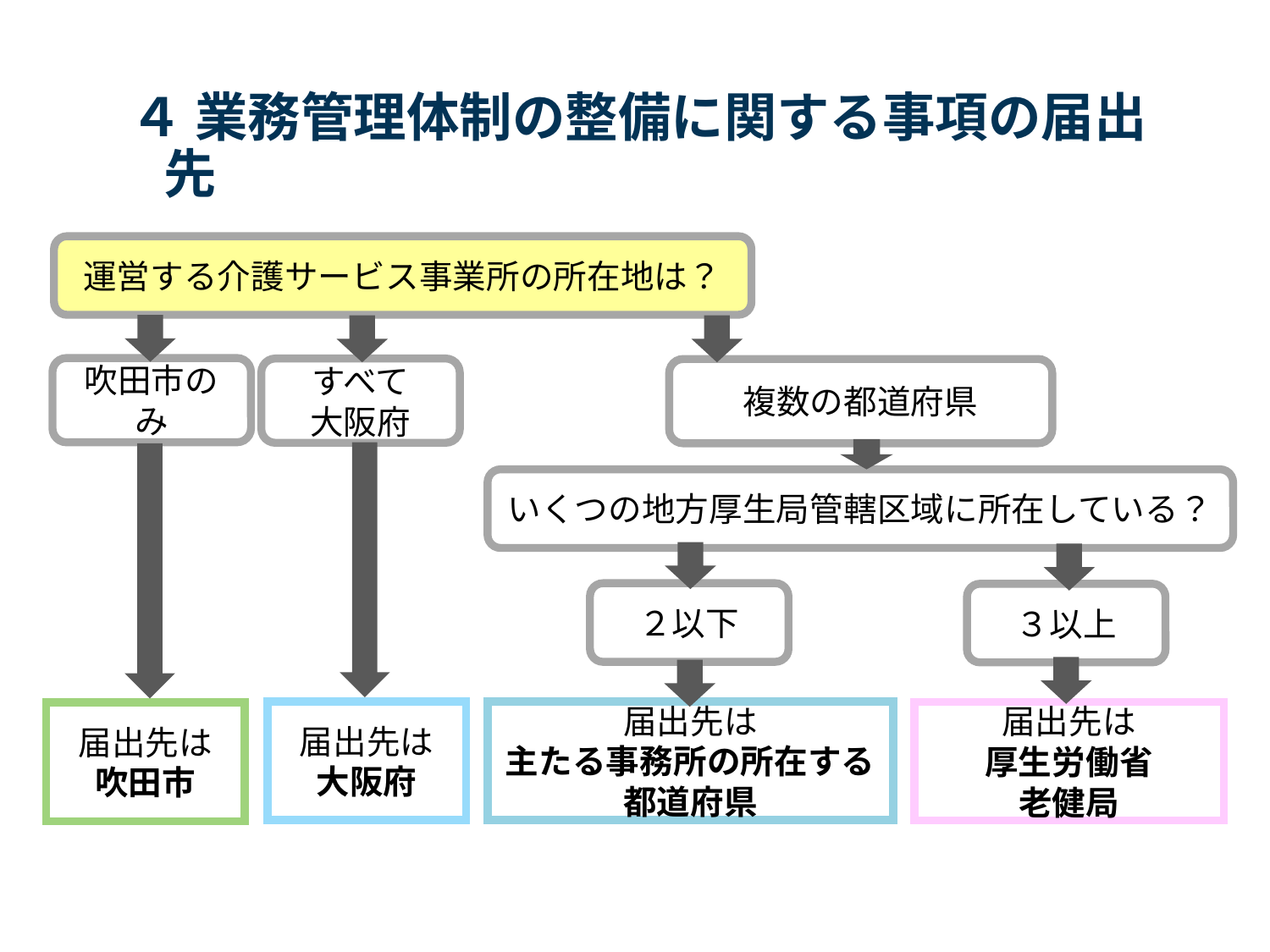

# ４ 業務管理体制の整備に関する事項の届出先
運営する介護サービス事業所の所在地は？

吹田市のみ
すべて
大阪府
複数の都道府県

いくつの地方厚生局管轄区域に所在している？

２以下
３以上

届出先は
主たる事務所の所在する
都道府県
届出先は
大阪府
届出先は
厚生労働省
老健局
届出先は
吹田市